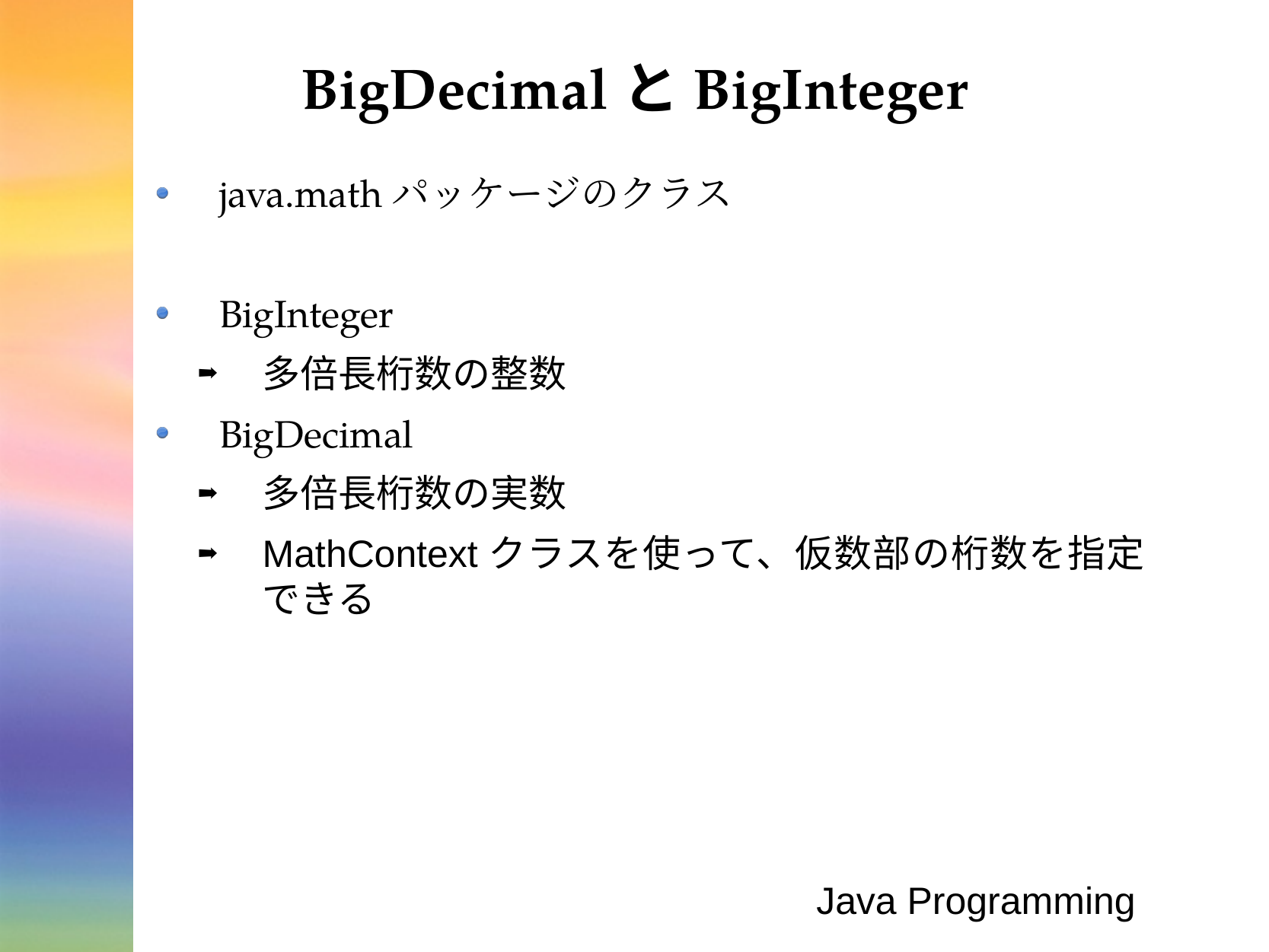

# BigDecimalとBigInteger
java.mathパッケージのクラス

BigInteger
多倍長桁数の整数
BigDecimal
多倍長桁数の実数
MathContextクラスを使って、仮数部の桁数を指定できる